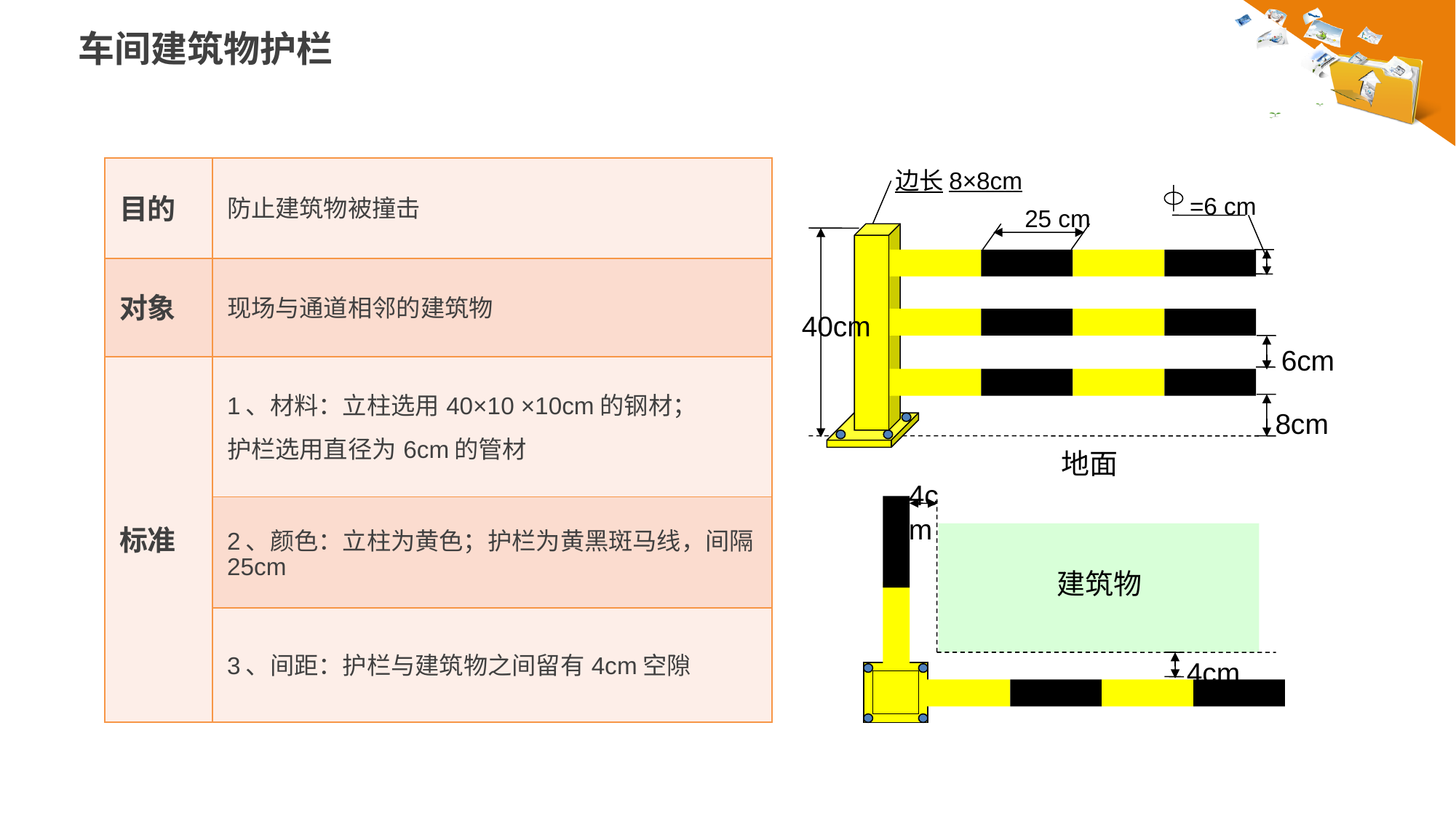

车间建筑物护栏
| 目的 | 防止建筑物被撞击 |
| --- | --- |
| 对象 | 现场与通道相邻的建筑物 |
| 标准 | 1、材料：立柱选用40×10 ×10cm的钢材； 护栏选用直径为6cm的管材 |
|  | 2、颜色：立柱为黄色；护栏为黄黑斑马线，间隔25cm |
|  | 3、间距：护栏与建筑物之间留有4cm空隙 |
边长8×8cm

=6 cm

25 cm

40cm

6cm

8cm

地面
4cm

建筑物

4cm